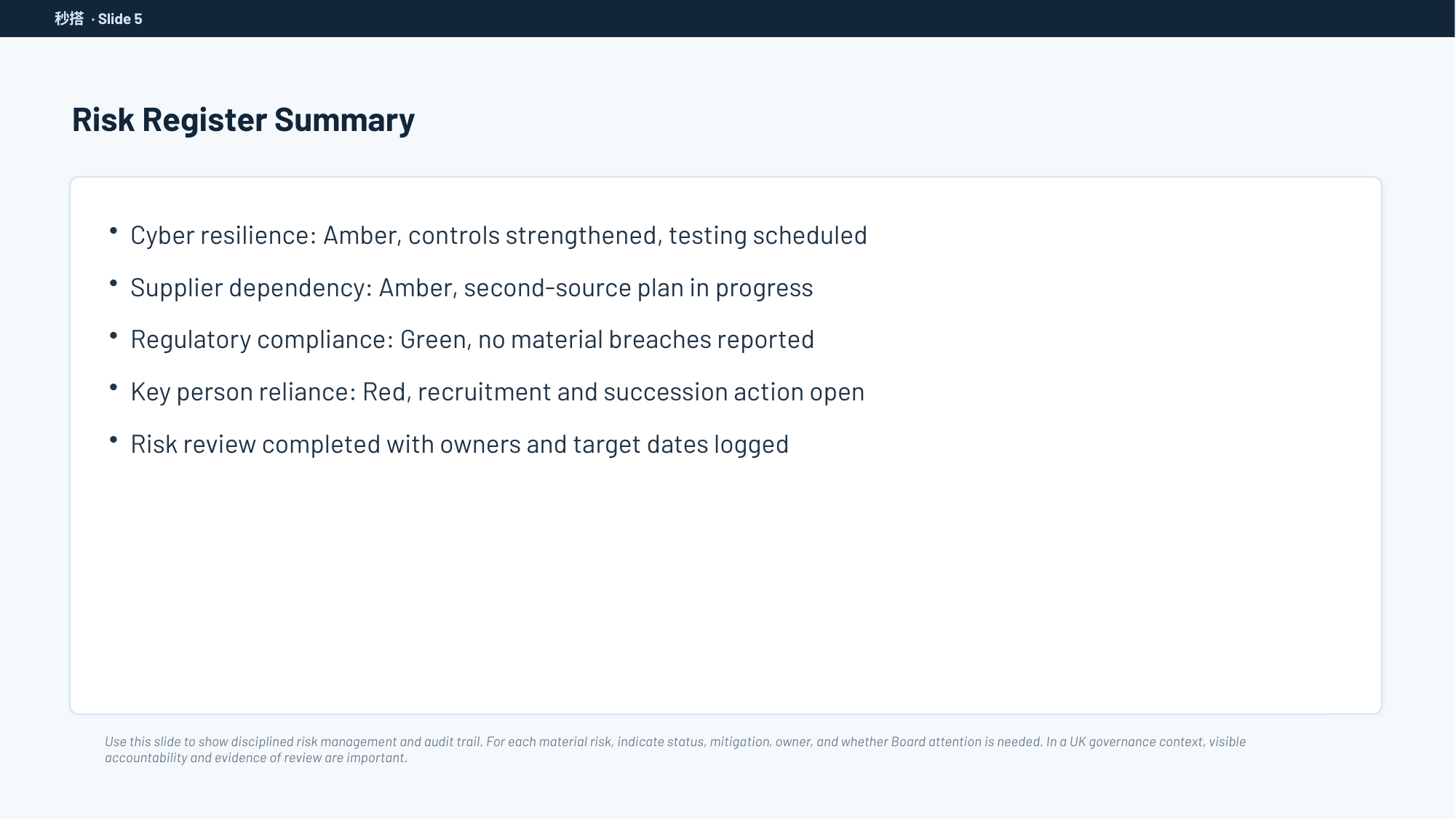

秒搭 · Slide 5
Risk Register Summary

Cyber resilience: Amber, controls strengthened, testing scheduled
Supplier dependency: Amber, second-source plan in progress
Regulatory compliance: Green, no material breaches reported
Key person reliance: Red, recruitment and succession action open
Risk review completed with owners and target dates logged
Use this slide to show disciplined risk management and audit trail. For each material risk, indicate status, mitigation, owner, and whether Board attention is needed. In a UK governance context, visible accountability and evidence of review are important.